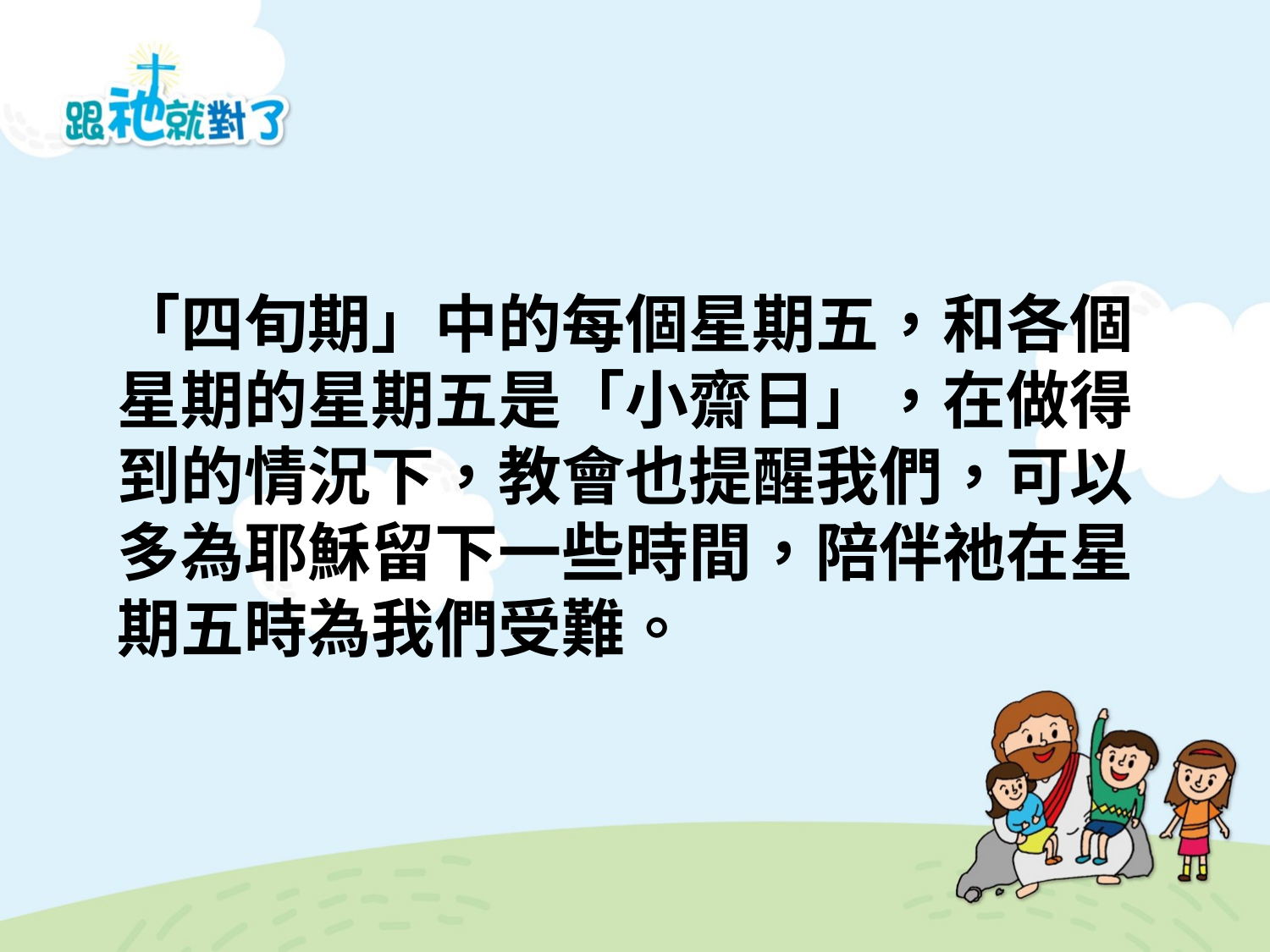

「四旬期」中的每個星期五，和各個星期的星期五是「小齋日」，在做得到的情況下，教會也提醒我們，可以多為耶穌留下一些時間，陪伴祂在星期五時為我們受難。